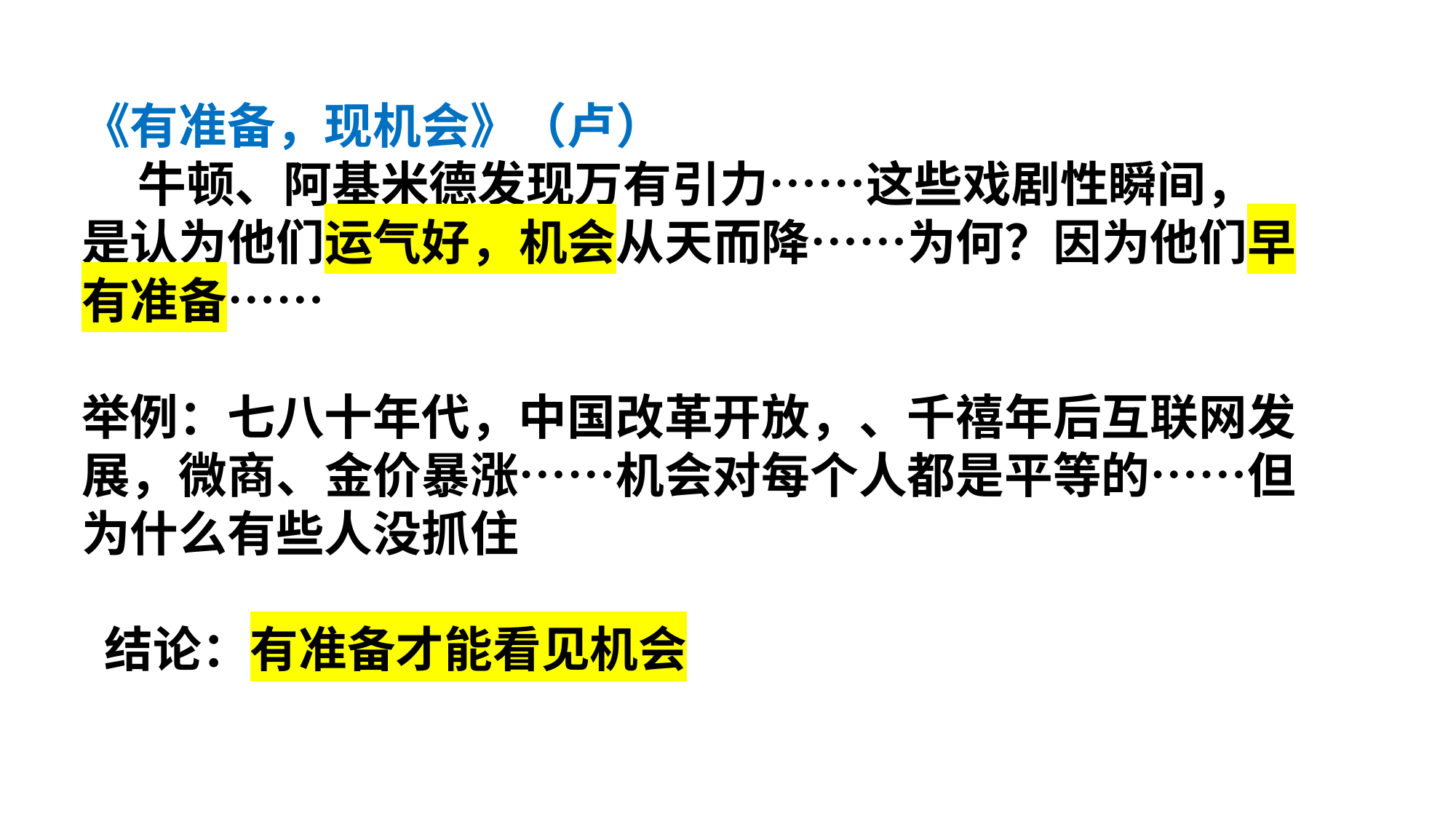

《有准备，现机会》（卢）
    牛顿、阿基米德发现万有引力……这些戏剧性瞬间，是认为他们运气好，机会从天而降……为何？因为他们早有准备……

举例：七八十年代，中国改革开放，、千禧年后互联网发展，微商、金价暴涨……机会对每个人都是平等的……但为什么有些人没抓住

 结论：有准备才能看见机会